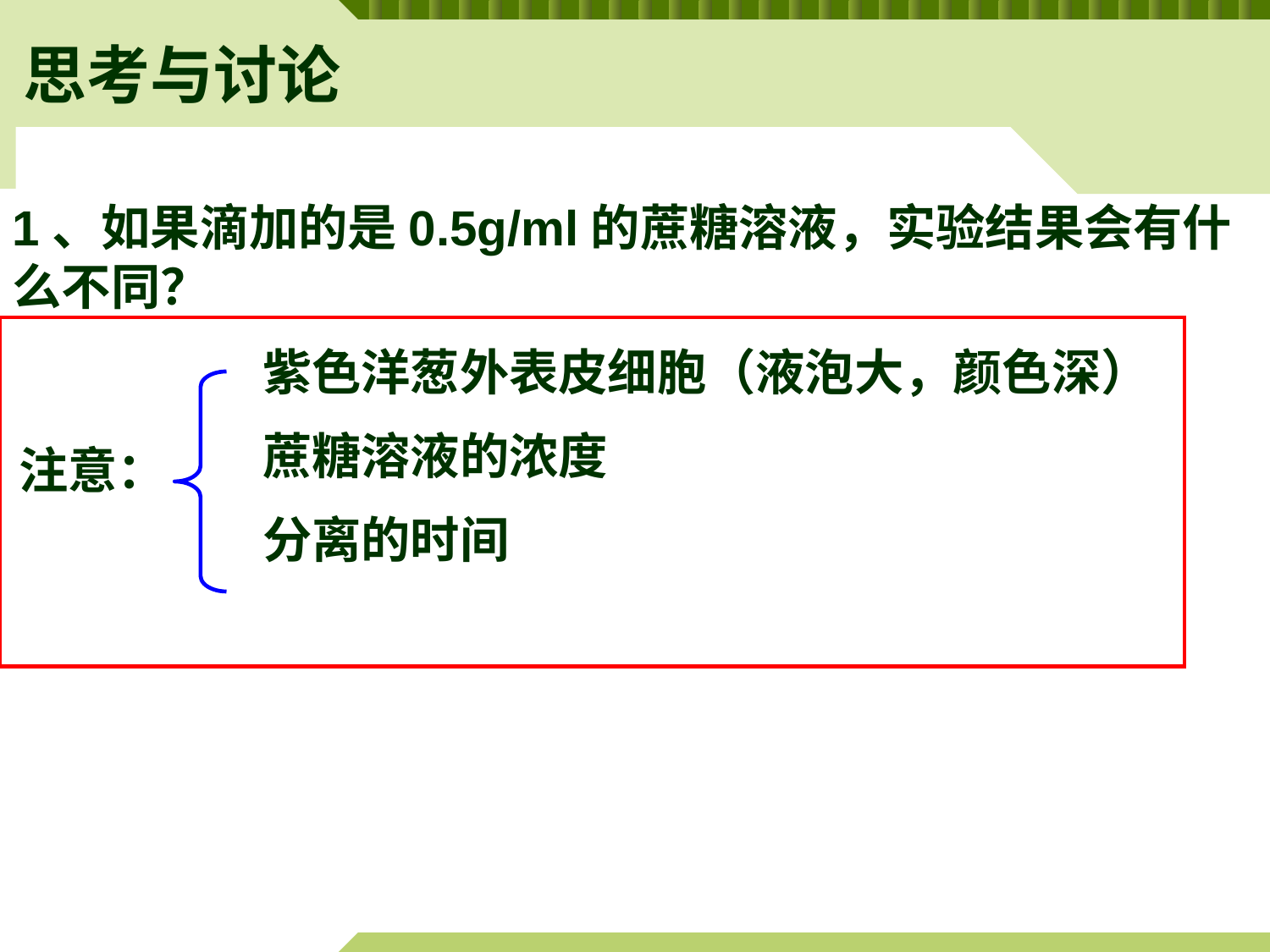

思考与讨论
1、如果滴加的是0.5g/ml的蔗糖溶液，实验结果会有什么不同？
高浓度的蔗糖溶液导致植物细胞严重失水而死亡，重新滴加清水也不可能发生质壁分离复原（如果质壁分离时间过长也会使细胞死亡）

紫色洋葱外表皮细胞（液泡大，颜色深）
蔗糖溶液的浓度
分离的时间

注意：

2、如果没有细胞壁，实验结果会有什么不同？
不会发生质壁分离现象，只发生渗透作用，像红细胞一样的吸水涨破或失水皱缩